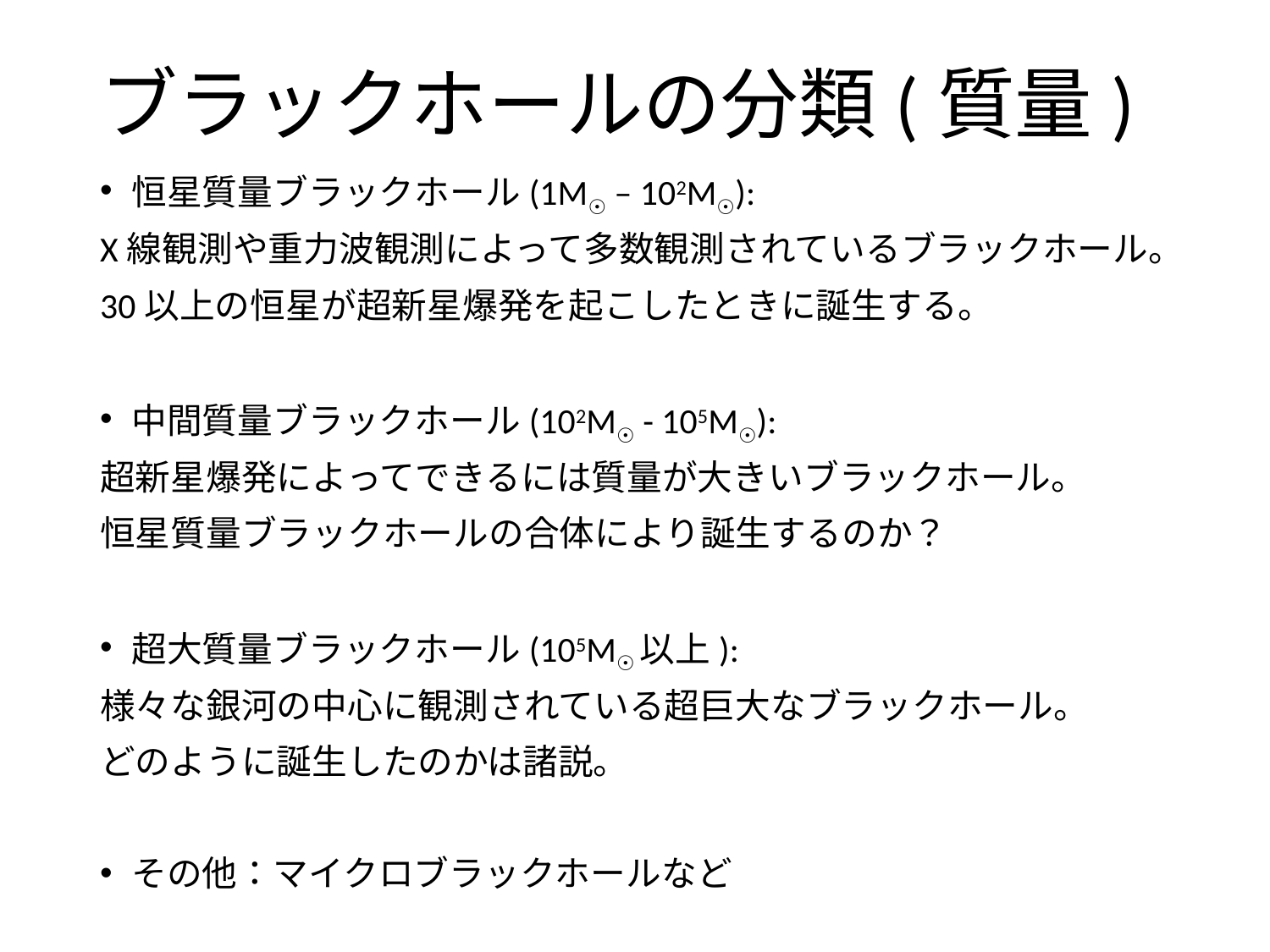

# ブラックホールの分類(質量)
恒星質量ブラックホール(1M☉ – 102M☉):
X線観測や重力波観測によって多数観測されているブラックホール。
30以上の恒星が超新星爆発を起こしたときに誕生する。

中間質量ブラックホール(102M☉ - 105M☉):
超新星爆発によってできるには質量が大きいブラックホール。
恒星質量ブラックホールの合体により誕生するのか？

超大質量ブラックホール(105M☉以上):
様々な銀河の中心に観測されている超巨大なブラックホール。
どのように誕生したのかは諸説。

その他：マイクロブラックホールなど